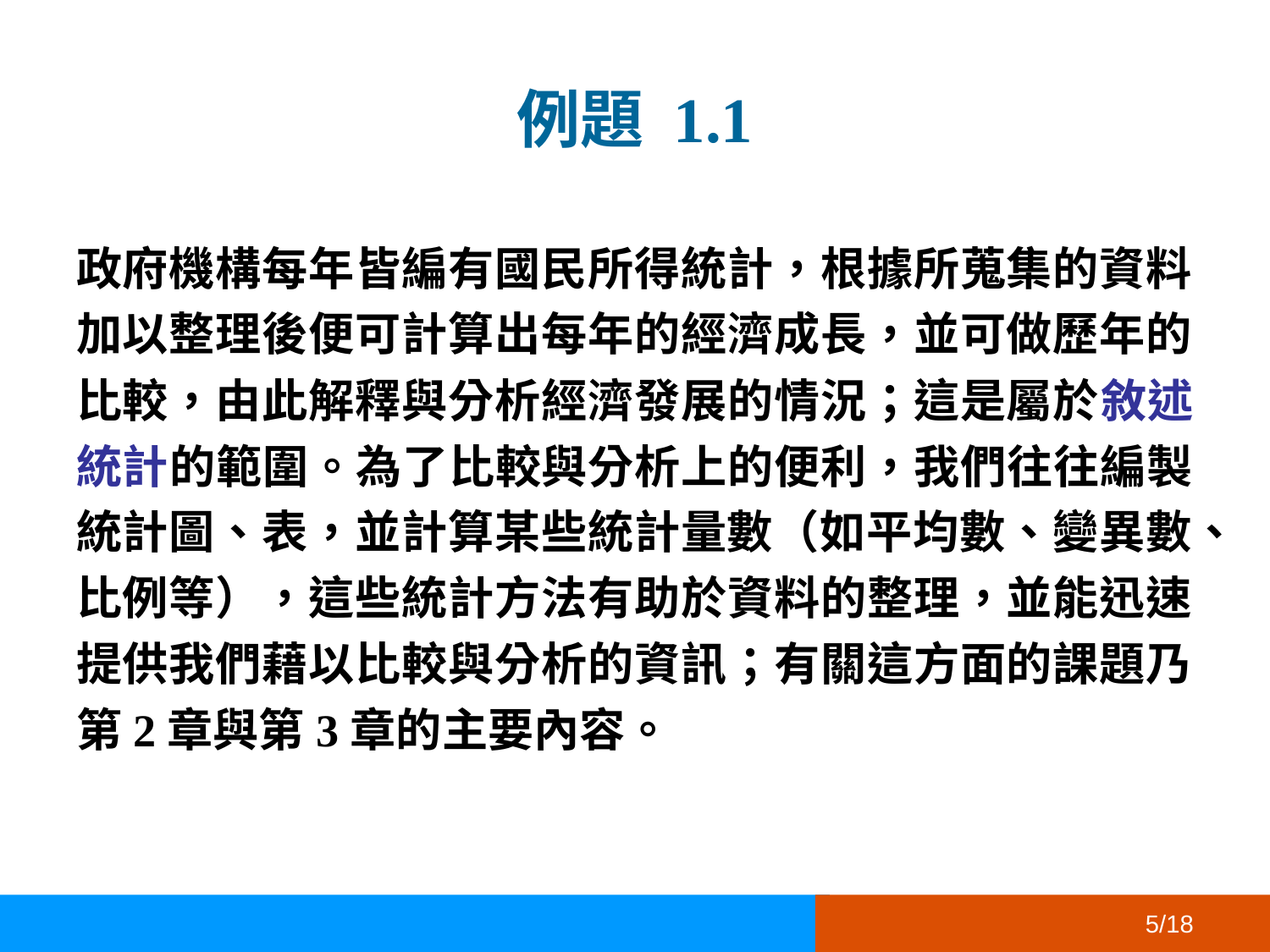

# 例題 1.1
政府機構每年皆編有國民所得統計，根據所蒐集的資料加以整理後便可計算出每年的經濟成長，並可做歷年的比較，由此解釋與分析經濟發展的情況；這是屬於敘述統計的範圍。為了比較與分析上的便利，我們往往編製統計圖、表，並計算某些統計量數（如平均數、變異數、比例等），這些統計方法有助於資料的整理，並能迅速提供我們藉以比較與分析的資訊；有關這方面的課題乃第2章與第3章的主要內容。
5/18